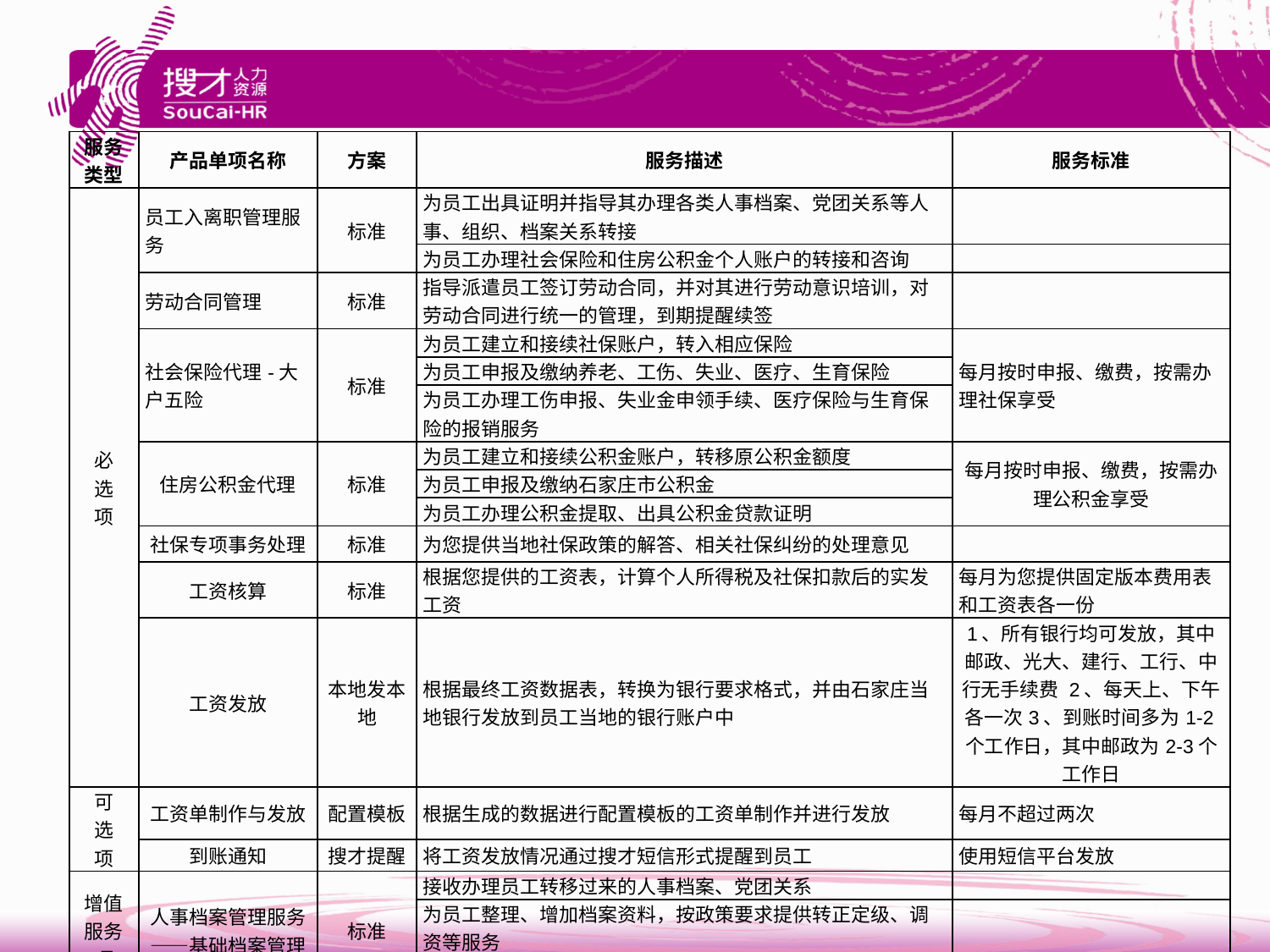

| 服务类型 | 产品单项名称 | 方案 | 服务描述 | 服务标准 |
| --- | --- | --- | --- | --- |
| 必 选 项 | 员工入离职管理服务 | 标准 | 为员工出具证明并指导其办理各类人事档案、党团关系等人事、组织、档案关系转接 |  |
|  |  |  | 为员工办理社会保险和住房公积金个人账户的转接和咨询 |  |
|  | 劳动合同管理 | 标准 | 指导派遣员工签订劳动合同，并对其进行劳动意识培训，对劳动合同进行统一的管理，到期提醒续签 |  |
|  | 社会保险代理-大户五险 | 标准 | 为员工建立和接续社保账户，转入相应保险 | 每月按时申报、缴费，按需办理社保享受 |
|  |  |  | 为员工申报及缴纳养老、工伤、失业、医疗、生育保险 |  |
|  |  |  | 为员工办理工伤申报、失业金申领手续、医疗保险与生育保险的报销服务 |  |
|  | 住房公积金代理 | 标准 | 为员工建立和接续公积金账户，转移原公积金额度 | 每月按时申报、缴费，按需办理公积金享受 |
|  |  |  | 为员工申报及缴纳石家庄市公积金 |  |
|  |  |  | 为员工办理公积金提取、出具公积金贷款证明 |  |
|  | 社保专项事务处理 | 标准 | 为您提供当地社保政策的解答、相关社保纠纷的处理意见 |  |
|  | 工资核算 | 标准 | 根据您提供的工资表，计算个人所得税及社保扣款后的实发工资 | 每月为您提供固定版本费用表和工资表各一份 |
|  | 工资发放 | 本地发本地 | 根据最终工资数据表，转换为银行要求格式，并由石家庄当地银行发放到员工当地的银行账户中 | 1、所有银行均可发放，其中邮政、光大、建行、工行、中行无手续费 2、每天上、下午各一次3、到账时间多为1-2个工作日，其中邮政为2-3个工作日 |
| 可 选 项 | 工资单制作与发放 | 配置模板 | 根据生成的数据进行配置模板的工资单制作并进行发放 | 每月不超过两次 |
|  | 到账通知 | 搜才提醒 | 将工资发放情况通过搜才短信形式提醒到员工 | 使用短信平台发放 |
| 增值服务项 | 人事档案管理服务——基础档案管理 | 标准 | 接收办理员工转移过来的人事档案、党团关系 |  |
|  |  |  | 为员工整理、增加档案资料，按政策要求提供转正定级、调资等服务 |  |
|  |  |  | 出具以档案为基础的相关证明等档案相关服务 |  |